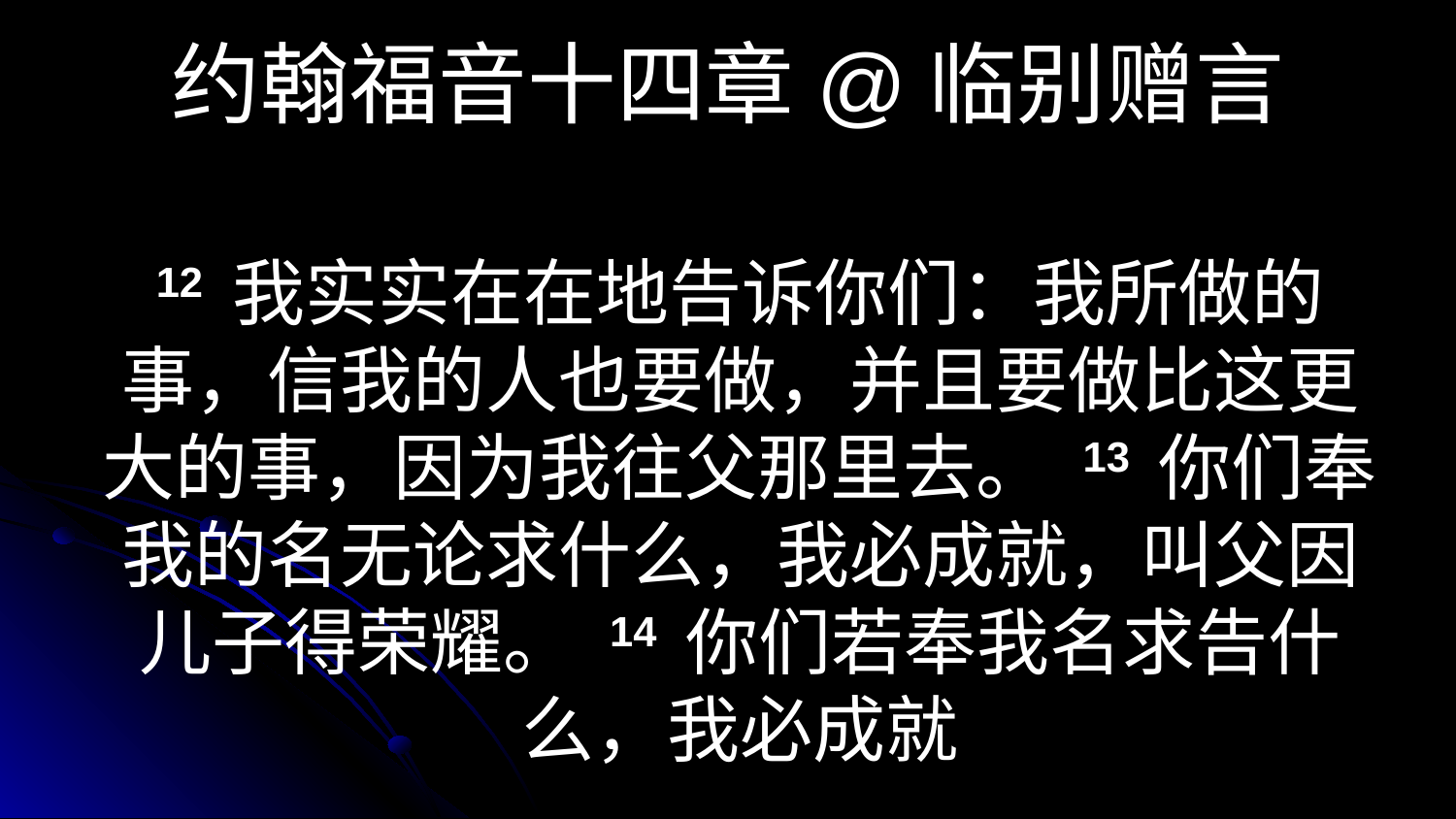

约翰福音十四章@临别赠言
12 我实实在在地告诉你们：我所做的事，信我的人也要做，并且要做比这更大的事，因为我往父那里去。 13 你们奉我的名无论求什么，我必成就，叫父因儿子得荣耀。 14 你们若奉我名求告什么，我必成就